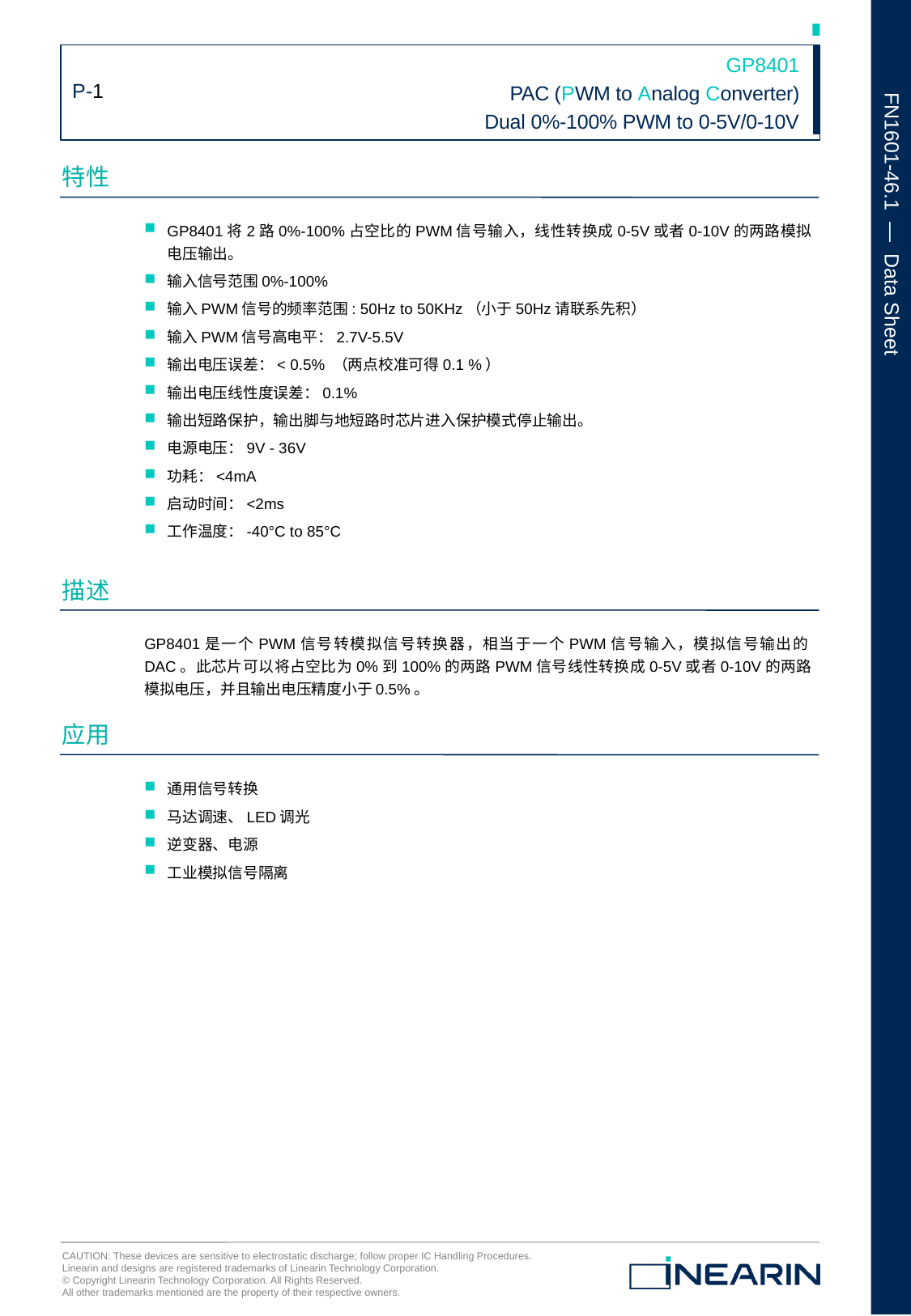

特性
GP8401将2路0%-100%占空比的PWM信号输入，线性转换成0-5V或者0-10V的两路模拟电压输出。
输入信号范围0%-100%
输入PWM信号的频率范围: 50Hz to 50KHz（小于50Hz请联系先积）
输入PWM信号高电平：2.7V-5.5V
输出电压误差：< 0.5% （两点校准可得0.1 %）
输出电压线性度误差：0.1%
输出短路保护，输出脚与地短路时芯片进入保护模式停止输出。
电源电压：9V - 36V
功耗：<4mA
启动时间：<2ms
工作温度：-40°C to 85°C
描述
GP8401是一个PWM信号转模拟信号转换器，相当于一个PWM信号输入，模拟信号输出的DAC。此芯片可以将占空比为0%到100%的两路PWM信号线性转换成0-5V或者0-10V的两路模拟电压，并且输出电压精度小于0.5%。
应用
通用信号转换
马达调速、LED调光
逆变器、电源
工业模拟信号隔离